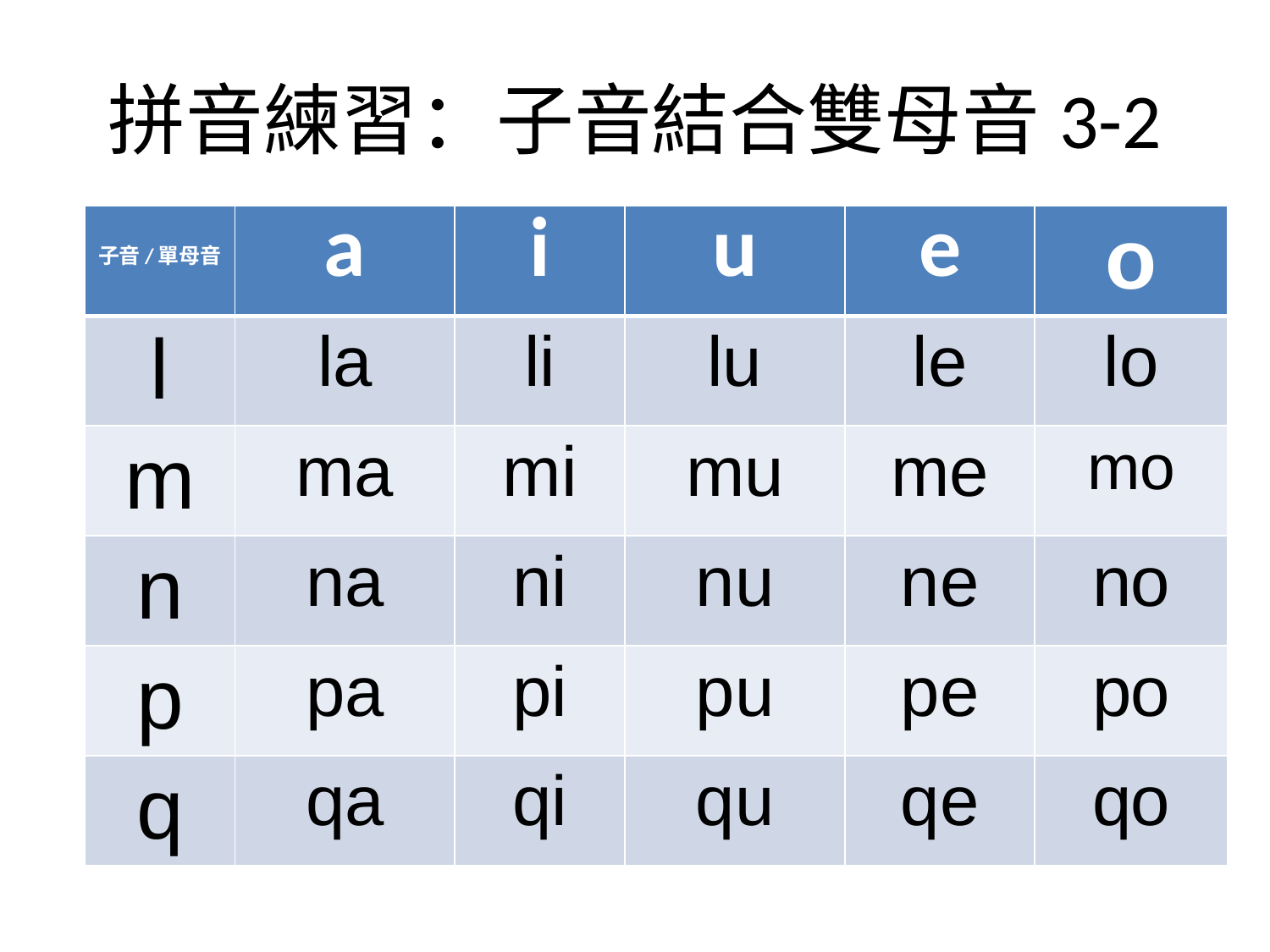

# 拼音練習：子音結合雙母音3-2

| 子音/單母音 | a | i | u | e | o |
| --- | --- | --- | --- | --- | --- |
| l | la | li | lu | le | lo |
| m | ma | mi | mu | me | mo |
| n | na | ni | nu | ne | no |
| p | pa | pi | pu | pe | po |
| q | qa | qi | qu | qe | qo |